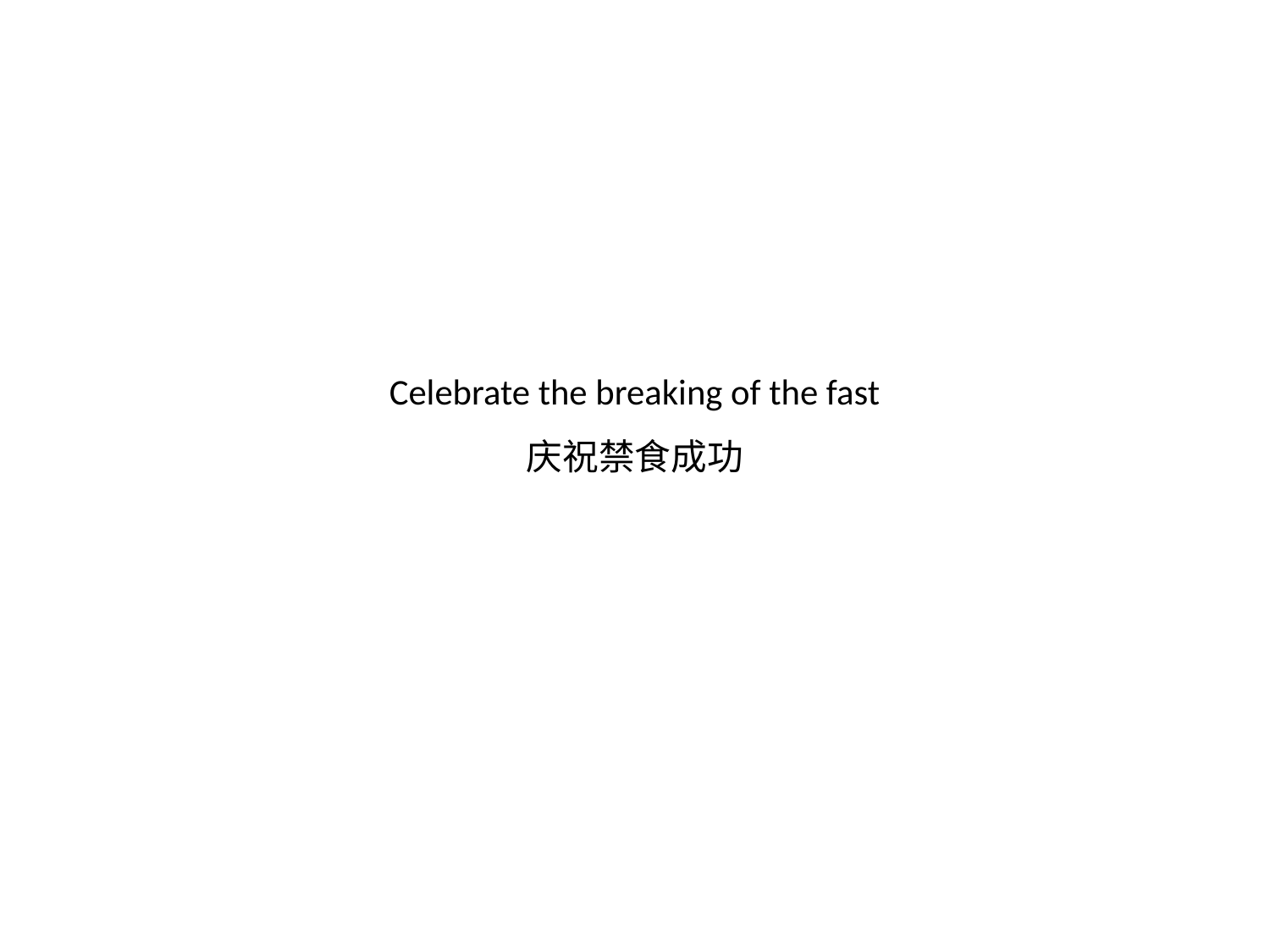

# Celebrate the breaking of the fast 庆祝禁食成功